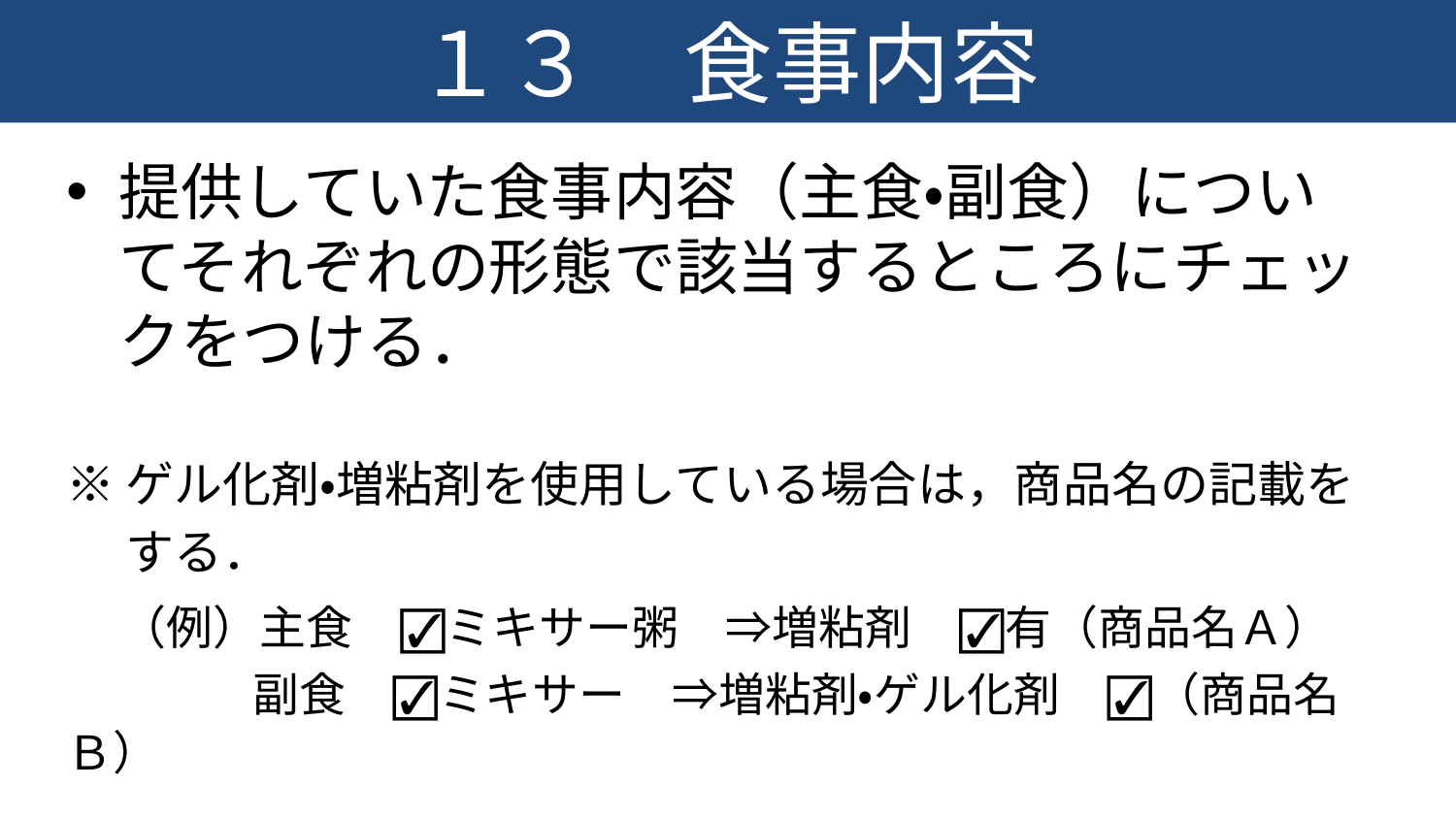

# １３　食事内容
提供していた食事内容（主食・副食）についてそれぞれの形態で該当するところにチェックをつける．

※ゲル化剤・増粘剤を使用している場合は，商品名の記載を
　 する．
　（例）主食　☑ミキサー粥　⇒増粘剤　☑有（商品名Ａ）
　　　　副食　☑ミキサー　⇒増粘剤・ゲル化剤　☑（商品名Ｂ）